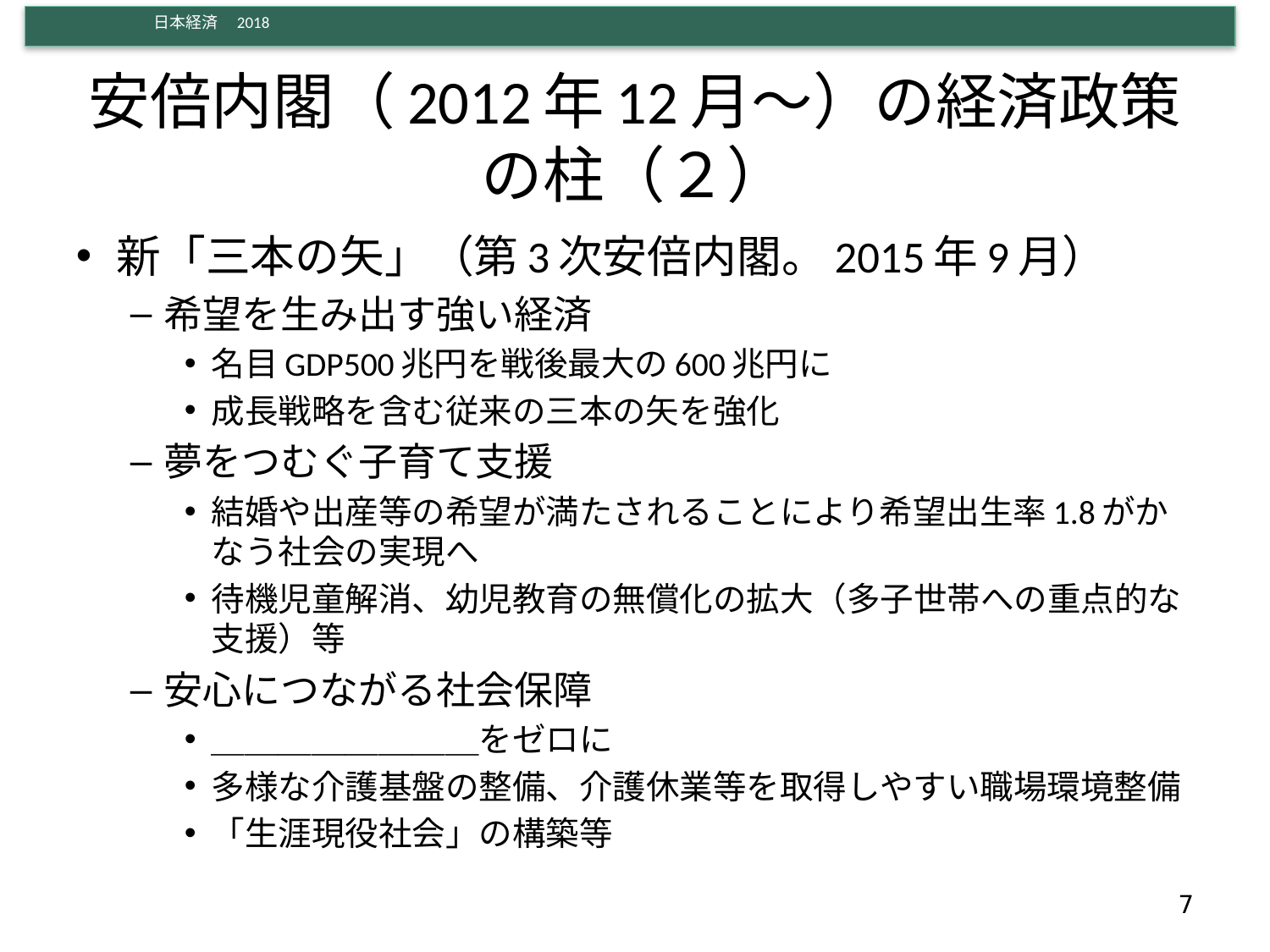

# 安倍内閣（2012年12月～）の経済政策の柱（２）
新「三本の矢」（第3次安倍内閣。2015年9月）
希望を生み出す強い経済
名目GDP500兆円を戦後最大の600兆円に
成長戦略を含む従来の三本の矢を強化
夢をつむぐ子育て支援
結婚や出産等の希望が満たされることにより希望出生率1.8がかなう社会の実現へ
待機児童解消、幼児教育の無償化の拡大（多子世帯への重点的な支援）等
安心につながる社会保障
＿＿＿＿＿＿＿＿をゼロに
多様な介護基盤の整備、介護休業等を取得しやすい職場環境整備
「生涯現役社会」の構築等

7